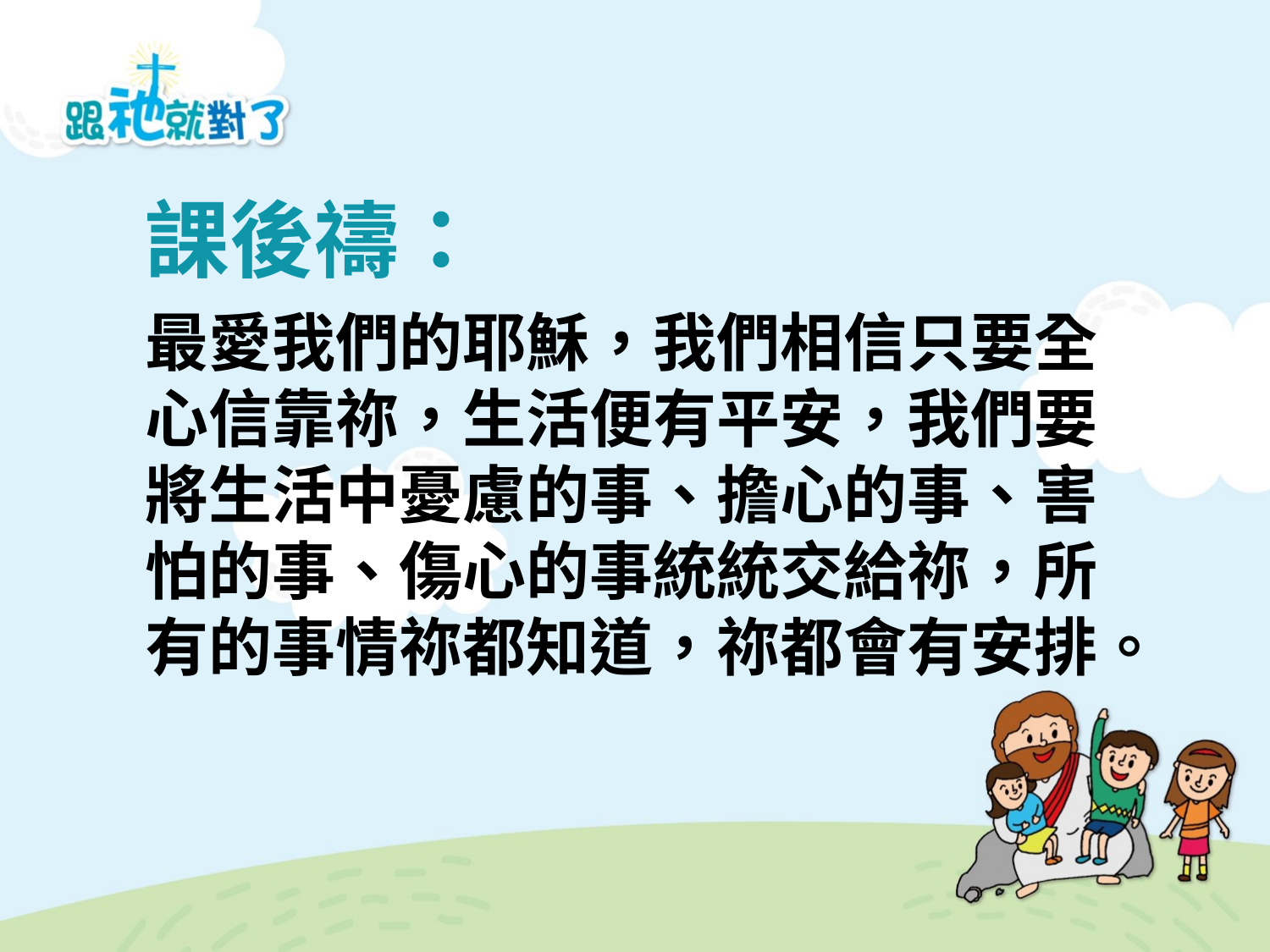

課後禱：
最愛我們的耶穌，我們相信只要全心信靠祢，生活便有平安，我們要將生活中憂慮的事、擔心的事、害怕的事、傷心的事統統交給祢，所有的事情祢都知道，祢都會有安排。